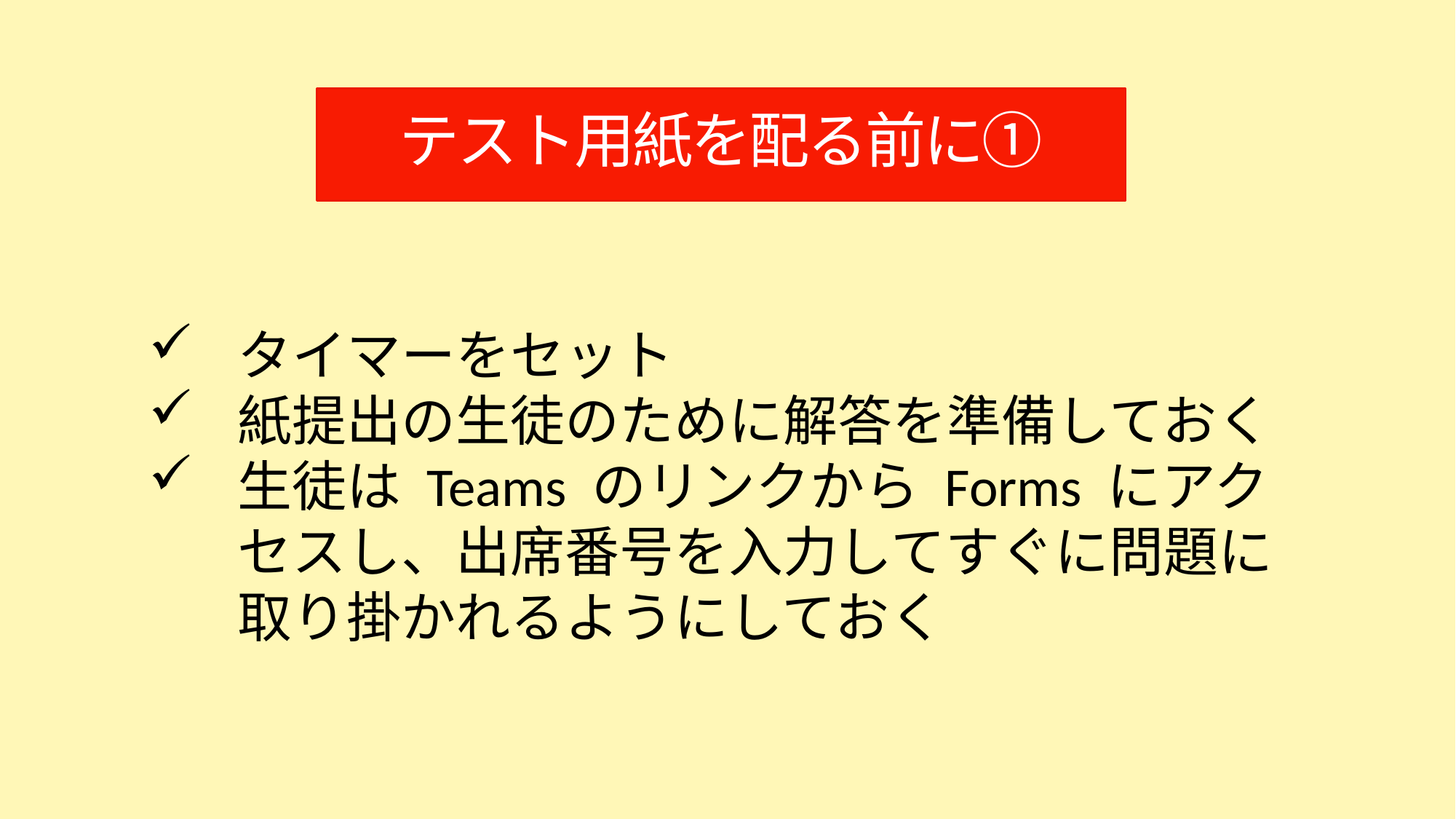

テスト用紙を配る前に①
タイマーをセット
紙提出の生徒のために解答を準備しておく
生徒は Teams のリンクから Forms にアクセスし、出席番号を入力してすぐに問題に取り掛かれるようにしておく